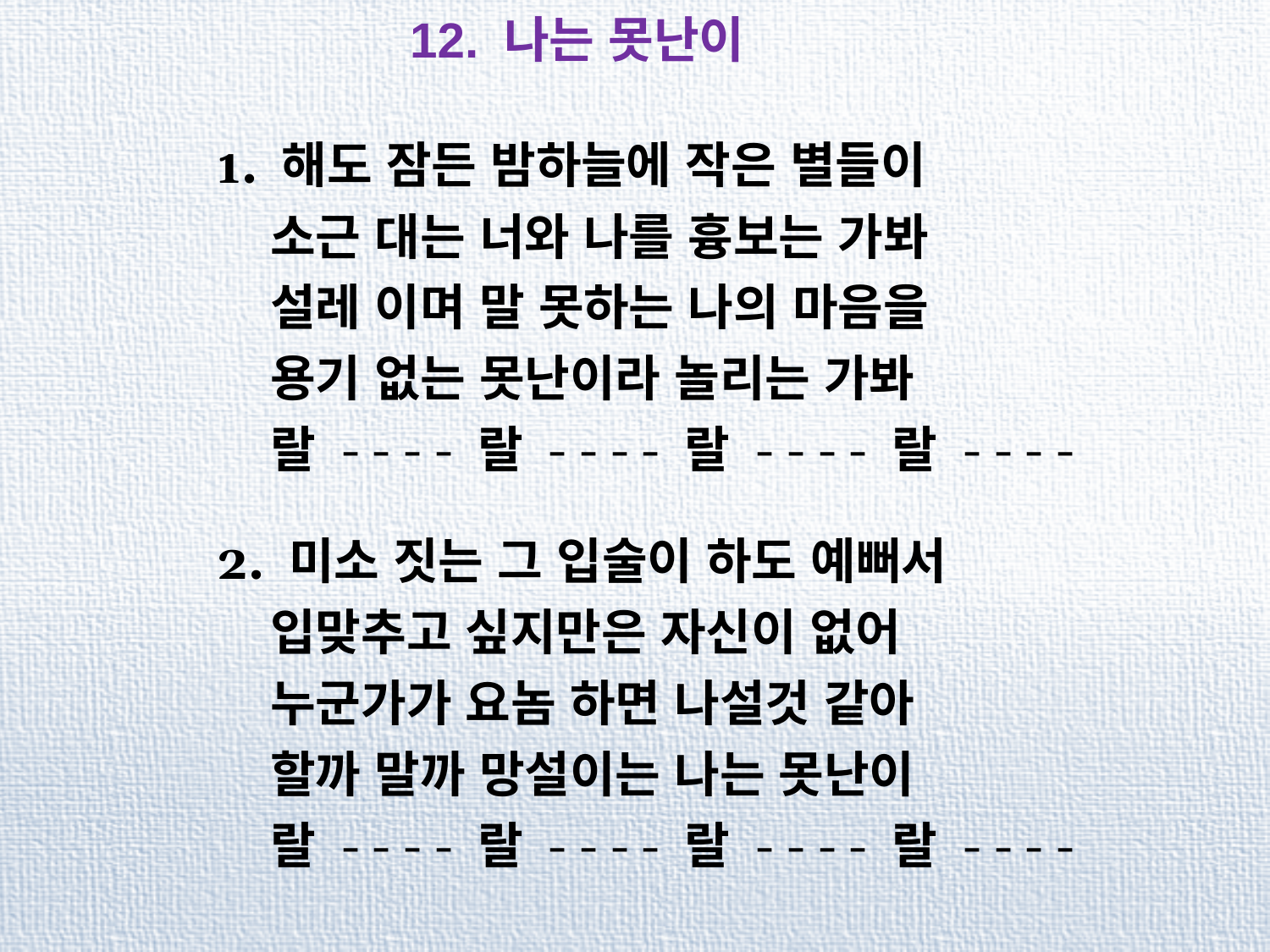

12. 나는 못난이
1. 해도 잠든 밤하늘에 작은 별들이
   소근 대는 너와 나를 흉보는 가봐
   설레 이며 말 못하는 나의 마음을
   용기 없는 못난이라 놀리는 가봐
   랄 - - - - 랄 - - - - 랄 - - - - 랄 - - - -

2. 미소 짓는 그 입술이 하도 예뻐서
   입맞추고 싶지만은 자신이 없어
   누군가가 요놈 하면 나설것 같아
   할까 말까 망설이는 나는 못난이
   랄 - - - - 랄 - - - - 랄 - - - - 랄 - - - -